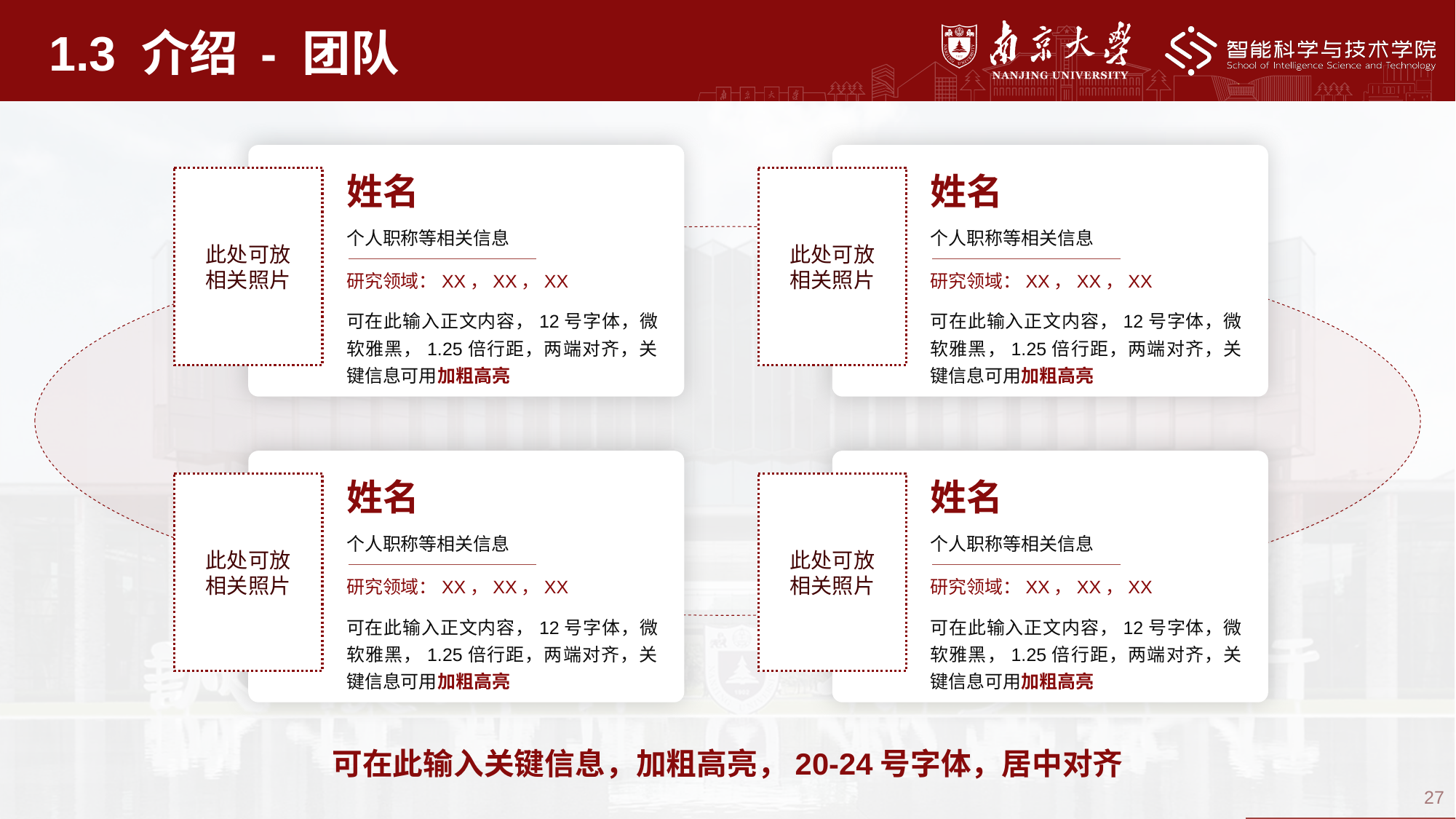

1.3 介绍 - 团队

姓名
个人职称等相关信息
姓名
个人职称等相关信息
此处可放
相关照片
此处可放
相关照片

研究领域：XX，XX，XX
研究领域：XX，XX，XX
可在此输入正文内容，12号字体，微软雅黑，1.25倍行距，两端对齐，关键信息可用加粗高亮
可在此输入正文内容，12号字体，微软雅黑，1.25倍行距，两端对齐，关键信息可用加粗高亮

姓名
个人职称等相关信息
姓名
个人职称等相关信息
此处可放
相关照片
此处可放
相关照片
研究领域：XX，XX，XX
研究领域：XX，XX，XX
可在此输入正文内容，12号字体，微软雅黑，1.25倍行距，两端对齐，关键信息可用加粗高亮
可在此输入正文内容，12号字体，微软雅黑，1.25倍行距，两端对齐，关键信息可用加粗高亮
可在此输入关键信息，加粗高亮，20-24号字体，居中对齐
27